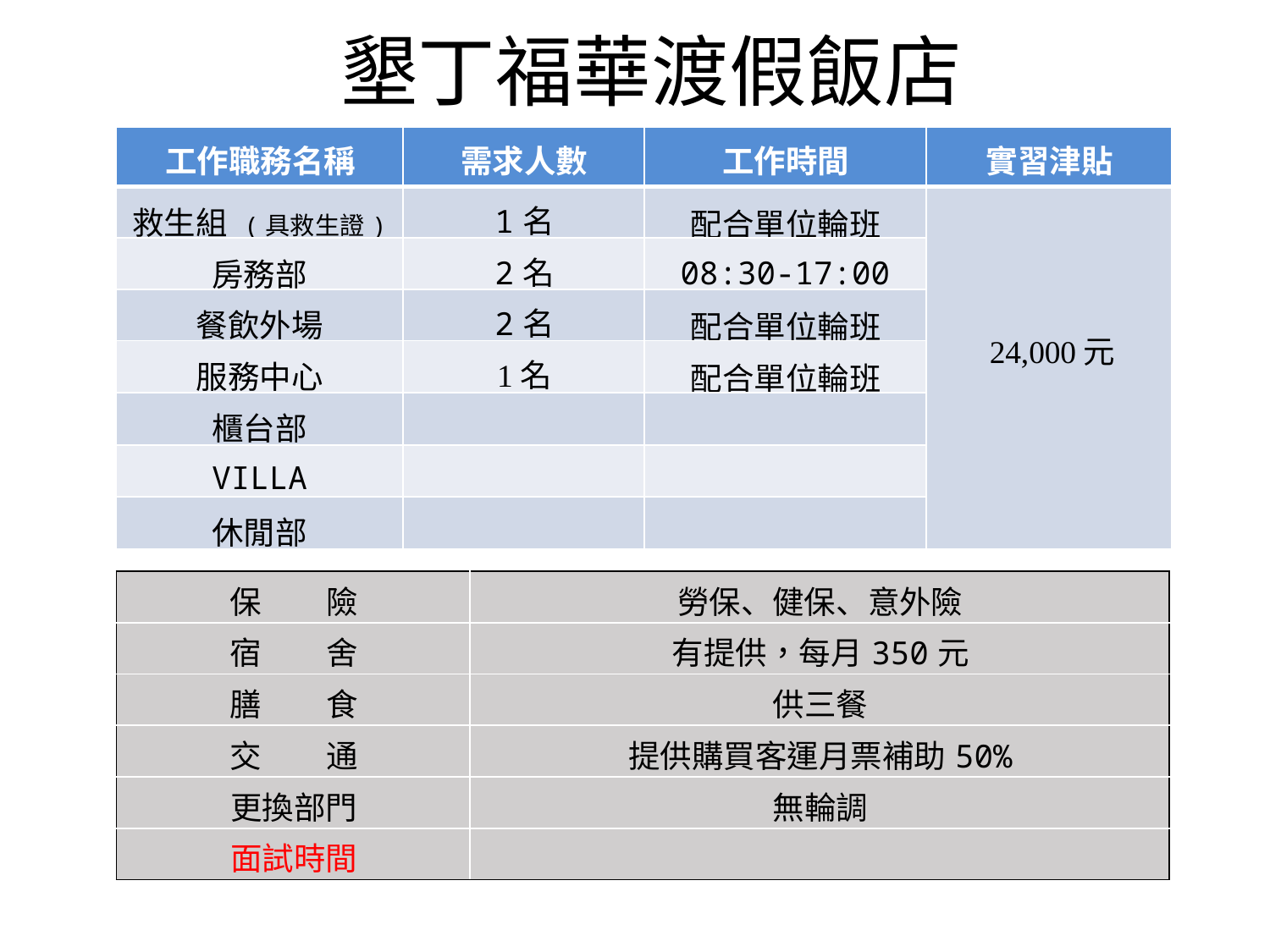

# 墾丁福華渡假飯店
| 工作職務名稱 | 需求人數 | 工作時間 | 實習津貼 |
| --- | --- | --- | --- |
| 救生組 (具救生證) | 1名 | 配合單位輪班 | 24,000元 |
| 房務部 | 2名 | 08:30-17:00 |  |
| 餐飲外場 | 2名 | 配合單位輪班 |  |
| 服務中心 | 1名 | 配合單位輪班 |  |
| 櫃台部 |  |  |  |
| VILLA |  |  |  |
| 休閒部 |  |  |  |
| 保 險 | 勞保、健保、意外險 |
| --- | --- |
| 宿 舍 | 有提供，每月350元 |
| 膳 食 | 供三餐 |
| 交 通 | 提供購買客運月票補助50% |
| 更換部門 | 無輪調 |
| 面試時間 |  |